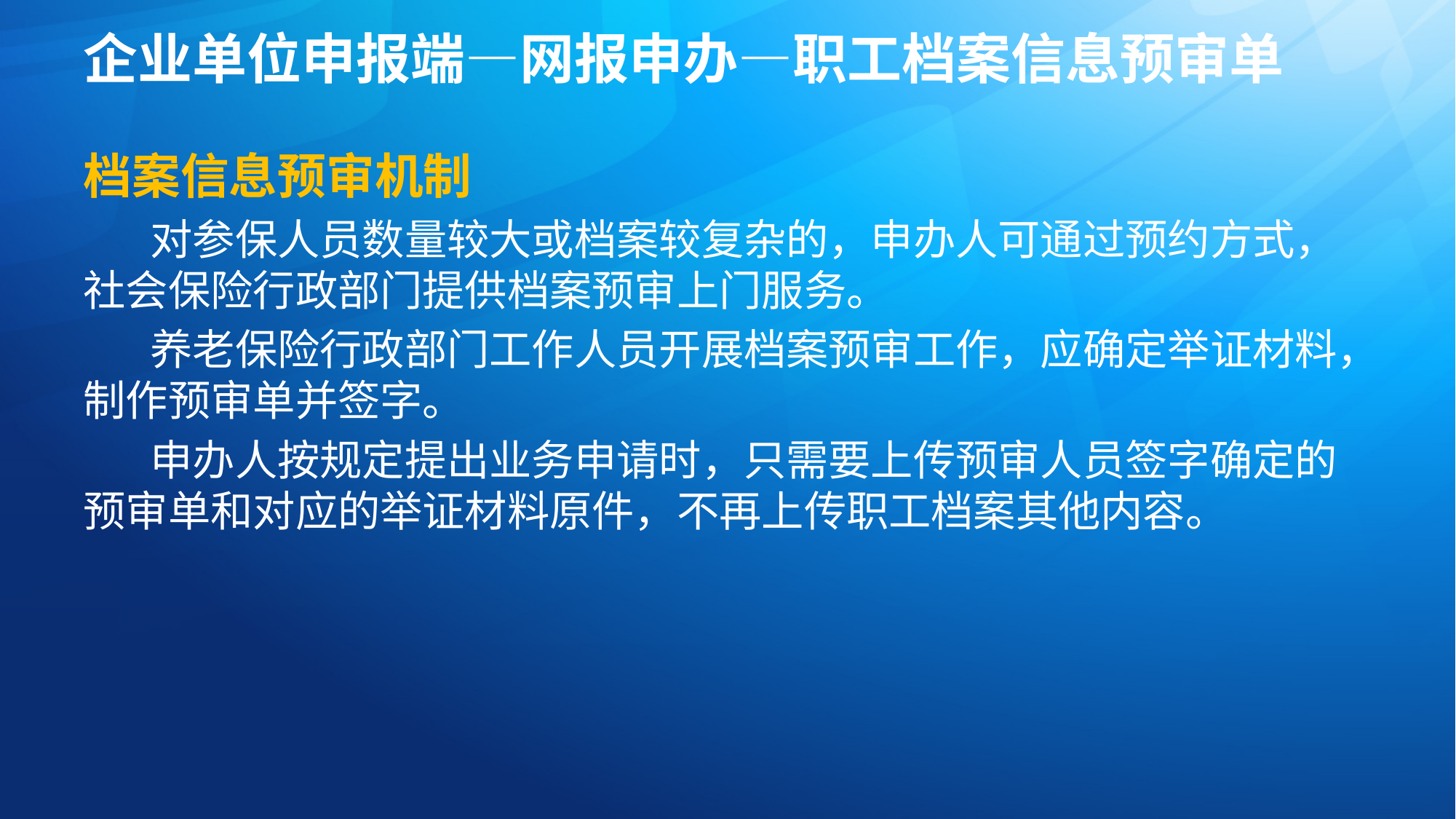

# 企业单位申报端—网报申办—职工档案信息预审单

档案信息预审机制
      对参保人员数量较大或档案较复杂的，申办人可通过预约方式，社会保险行政部门提供档案预审上门服务。
      养老保险行政部门工作人员开展档案预审工作，应确定举证材料，制作预审单并签字。
      申办人按规定提出业务申请时，只需要上传预审人员签字确定的预审单和对应的举证材料原件，不再上传职工档案其他内容。